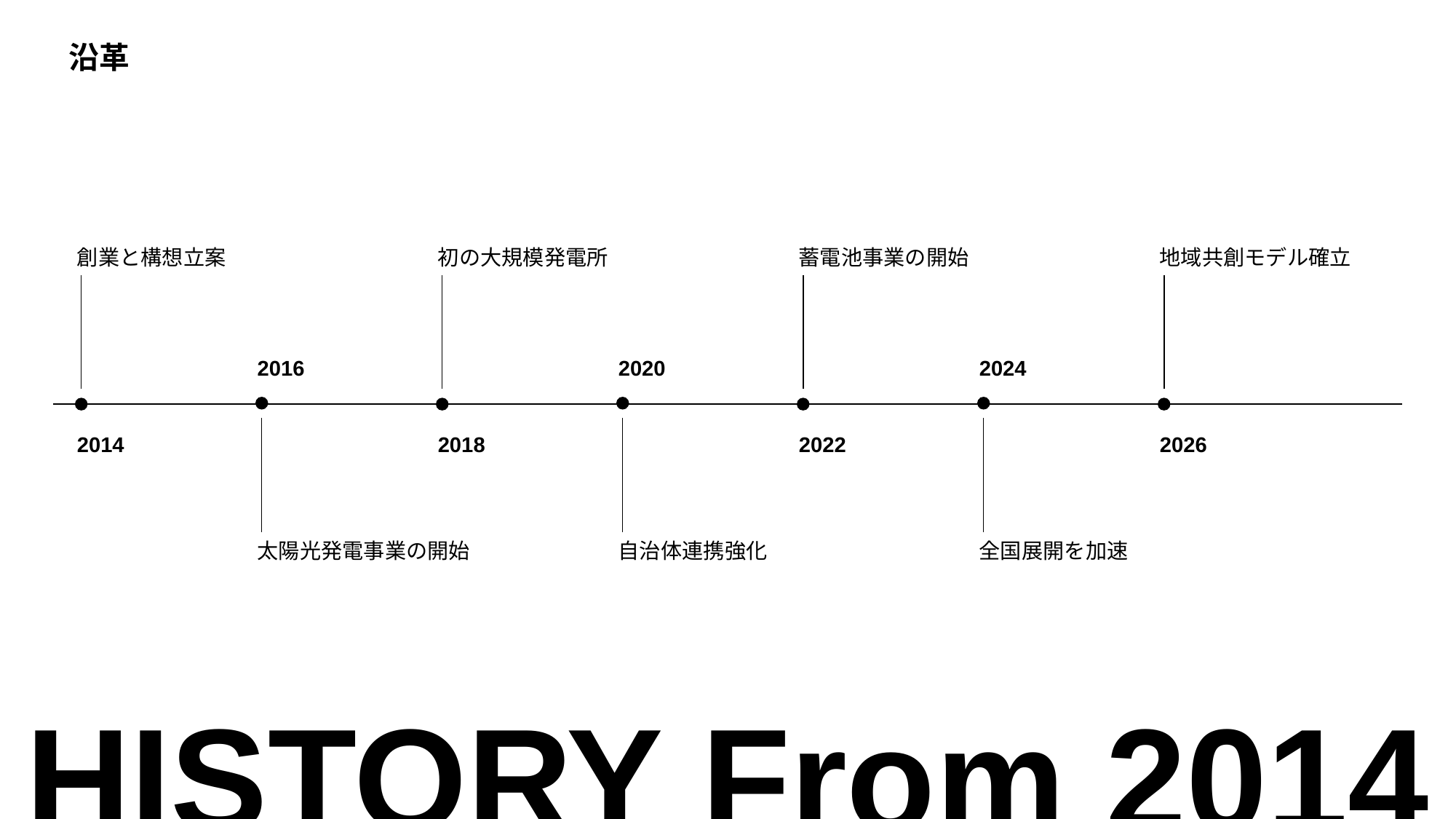

沿革
創業と構想立案
初の大規模発電所
蓄電池事業の開始
地域共創モデル確立
2016
2020
2024

2014
2018
2022
2026
太陽光発電事業の開始
自治体連携強化
全国展開を加速
HISTORY From 2014